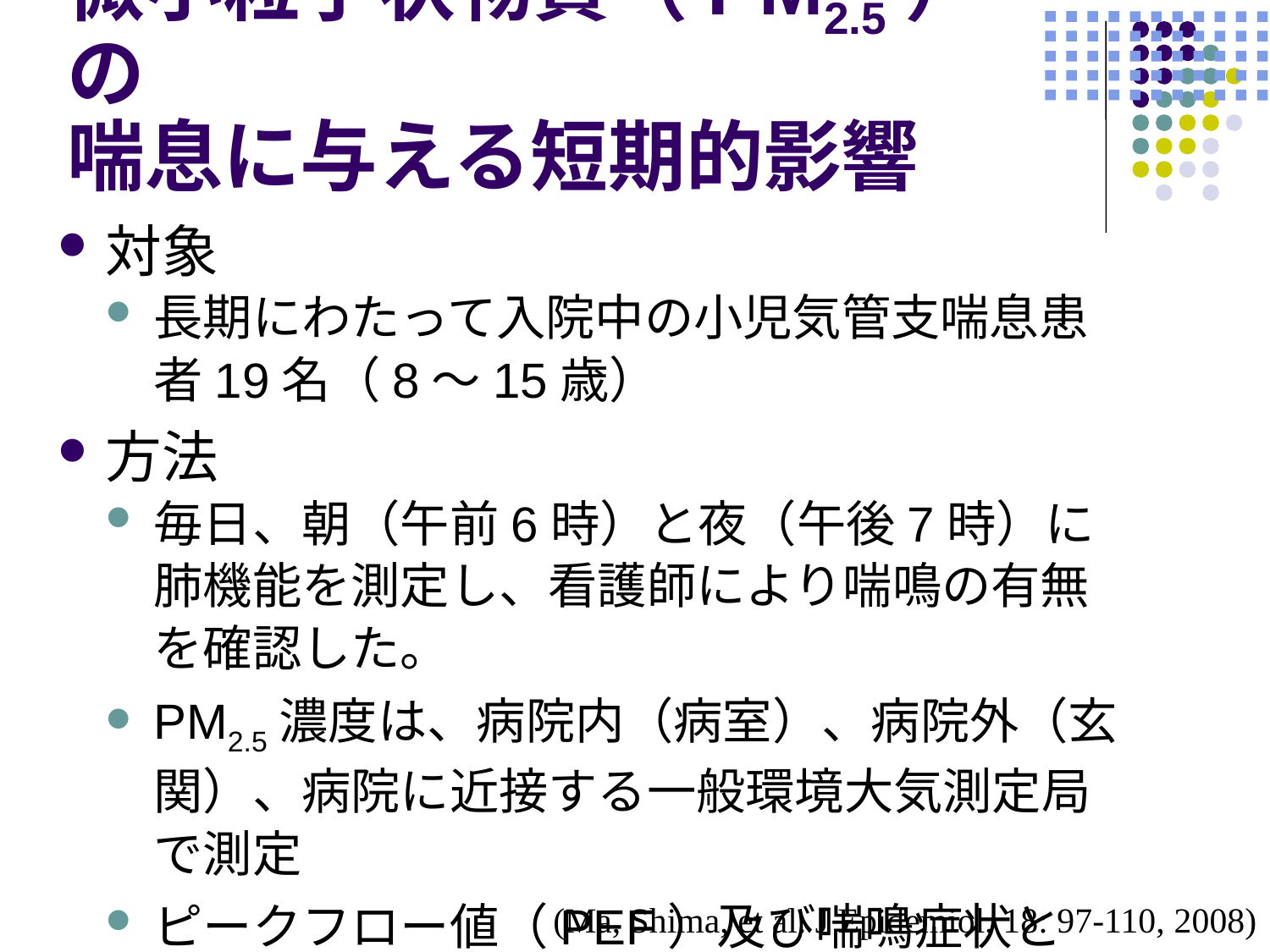

# 微小粒子状物質（PM2.5）の 喘息に与える短期的影響
対象
長期にわたって入院中の小児気管支喘息患者19名（8～15歳）
方法
毎日、朝（午前6時）と夜（午後7時）に肺機能を測定し、看護師により喘鳴の有無を確認した。
PM2.5濃度は、病院内（病室）、病院外（玄関）、病院に近接する一般環境大気測定局で測定
ピークフロー値（PEF）及び喘鳴症状とPM2.5濃度との関連を解析した。
(Ma, Shima, et al. J Epidemiol, 18: 97-110, 2008)